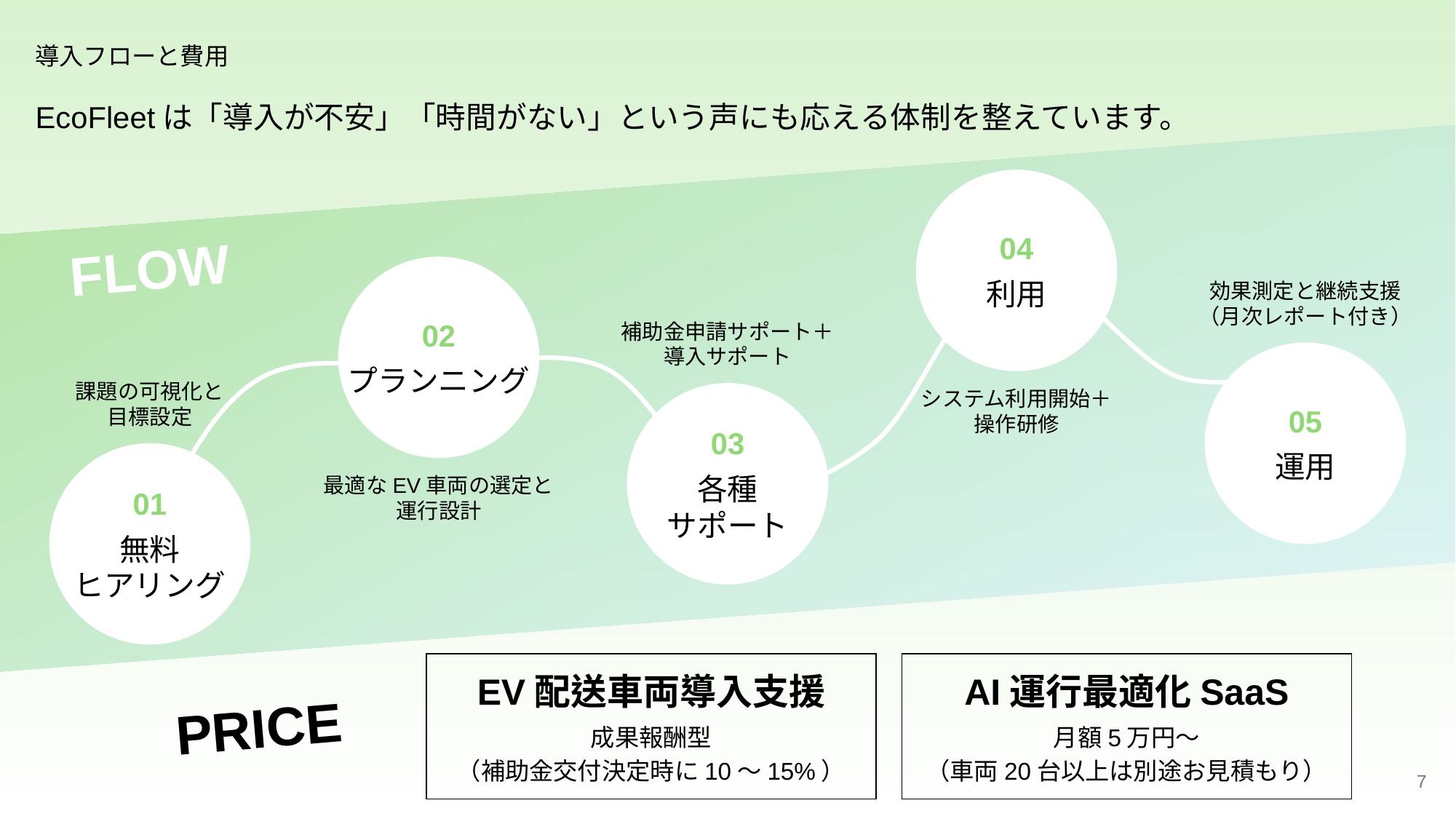

導入フローと費用
EcoFleetは「導入が不安」「時間がない」という声にも応える体制を整えています。
04
利用
FLOW
02
プランニング

効果測定と継続支援
（月次レポート付き）
補助金申請サポート＋
導入サポート
05
運用
課題の可視化と
目標設定
システム利用開始＋
操作研修
03
各種
サポート
01
無料
ヒアリング
最適なEV車両の選定と
運行設計

EV配送車両導入支援
AI運行最適化SaaS
PRICE
成果報酬型
（補助金交付決定時に10〜15%）
月額5万円〜
（車両20台以上は別途お見積もり）
7